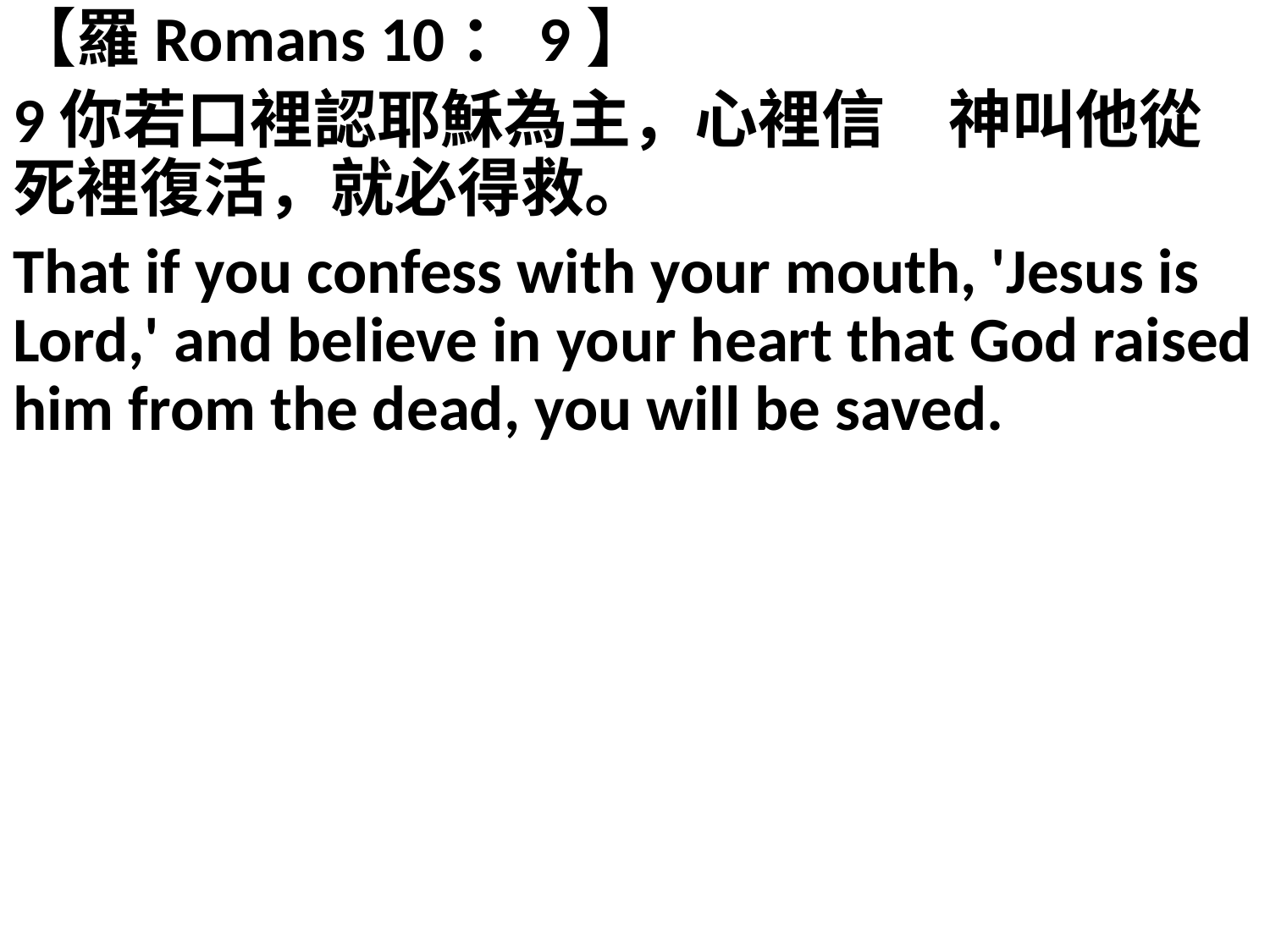

【羅Romans 10：9】
9你若口裡認耶穌為主，心裡信　神叫他從死裡復活，就必得救。
That if you confess with your mouth, 'Jesus is Lord,' and believe in your heart that God raised him from the dead, you will be saved.